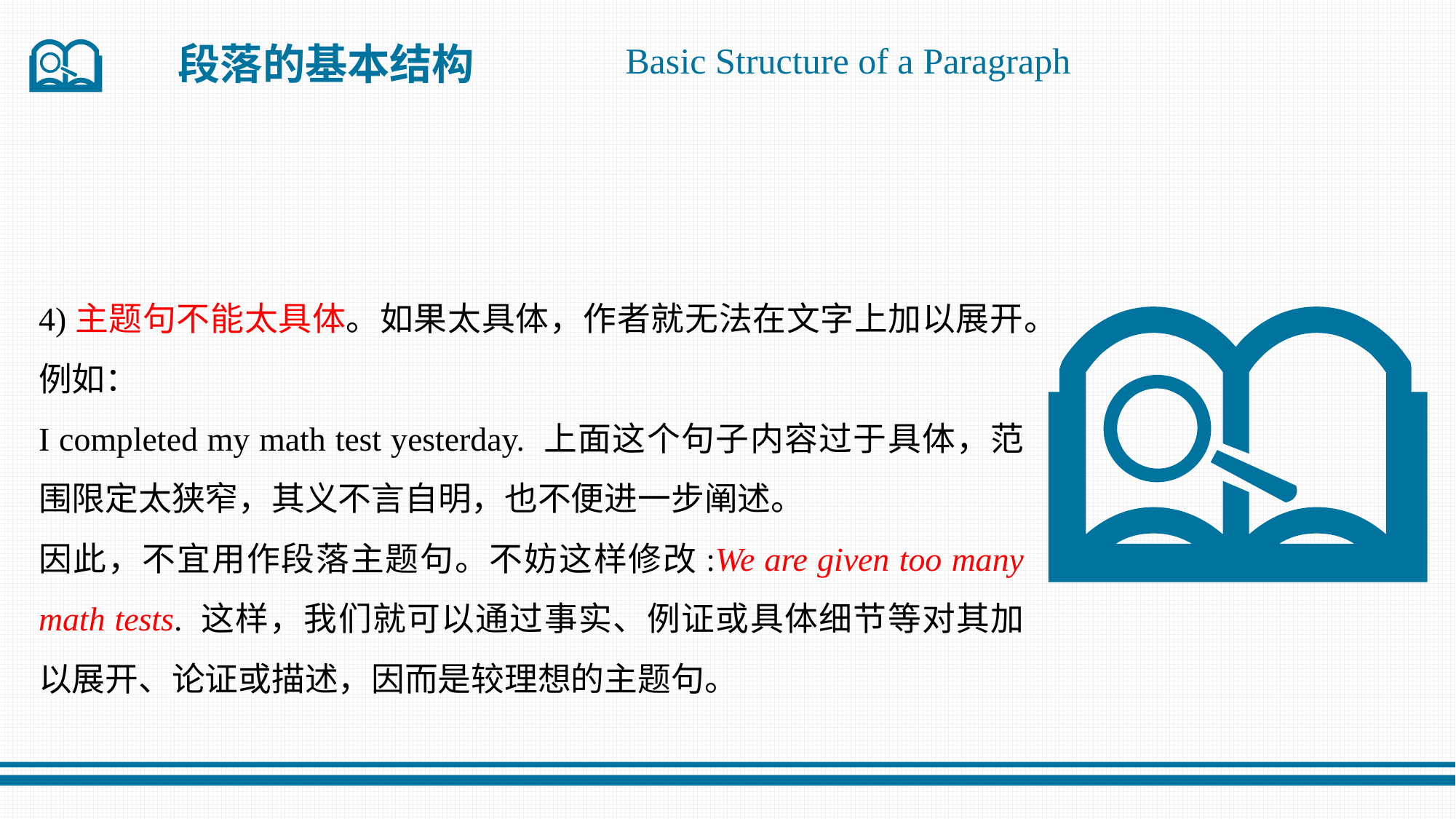

段落的基本结构
Basic Structure of a Paragraph
4)主题句不能太具体。如果太具体，作者就无法在文字上加以展开。例如：
I completed my math test yesterday. 上面这个句子内容过于具体，范围限定太狭窄，其义不言自明，也不便进一步阐述。
因此，不宜用作段落主题句。不妨这样修改:We are given too many math tests. 这样，我们就可以通过事实、例证或具体细节等对其加以展开、论证或描述，因而是较理想的主题句。